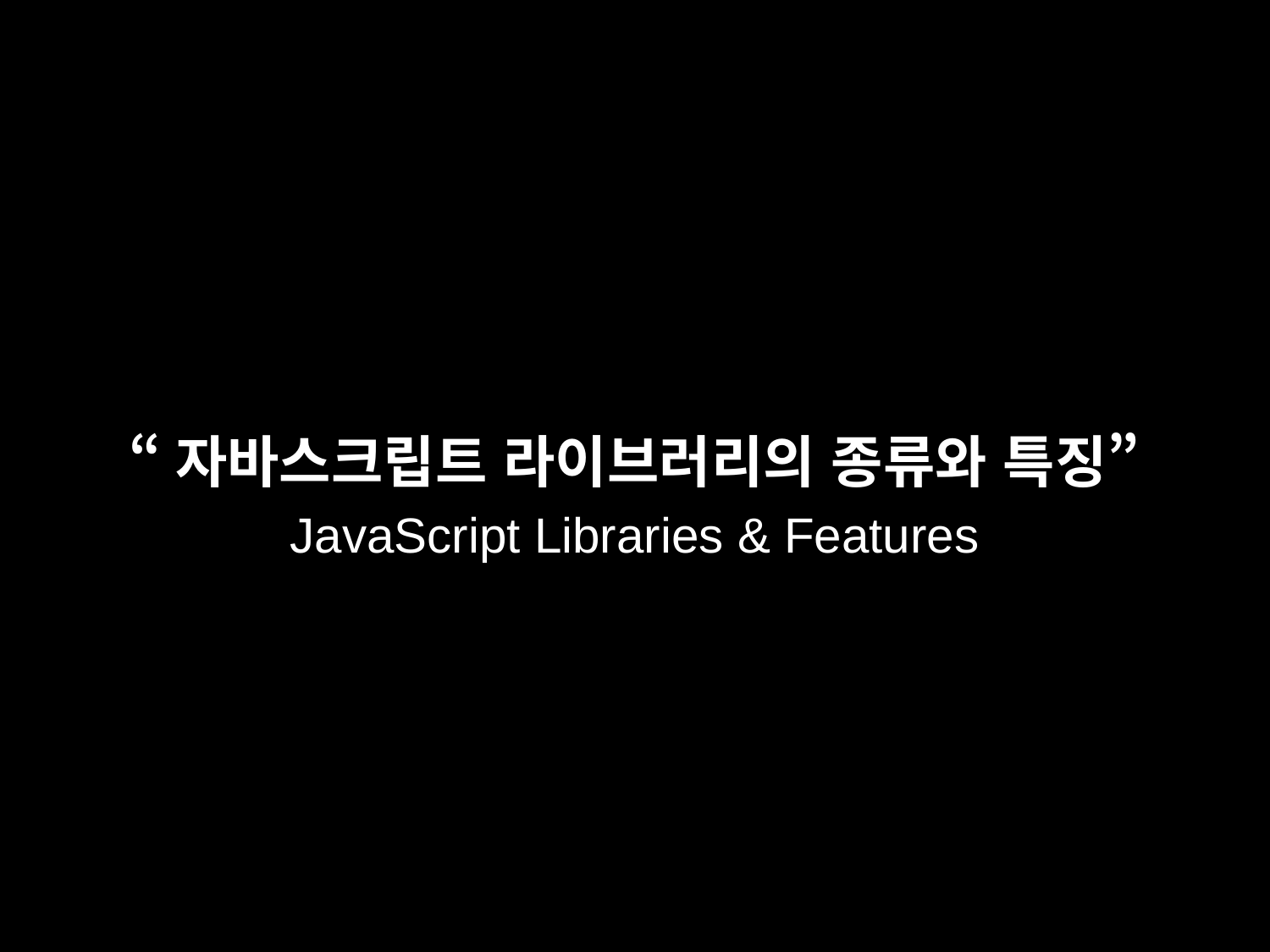

“자바스크립트 라이브러리의 종류와 특징”
JavaScript Libraries & Features